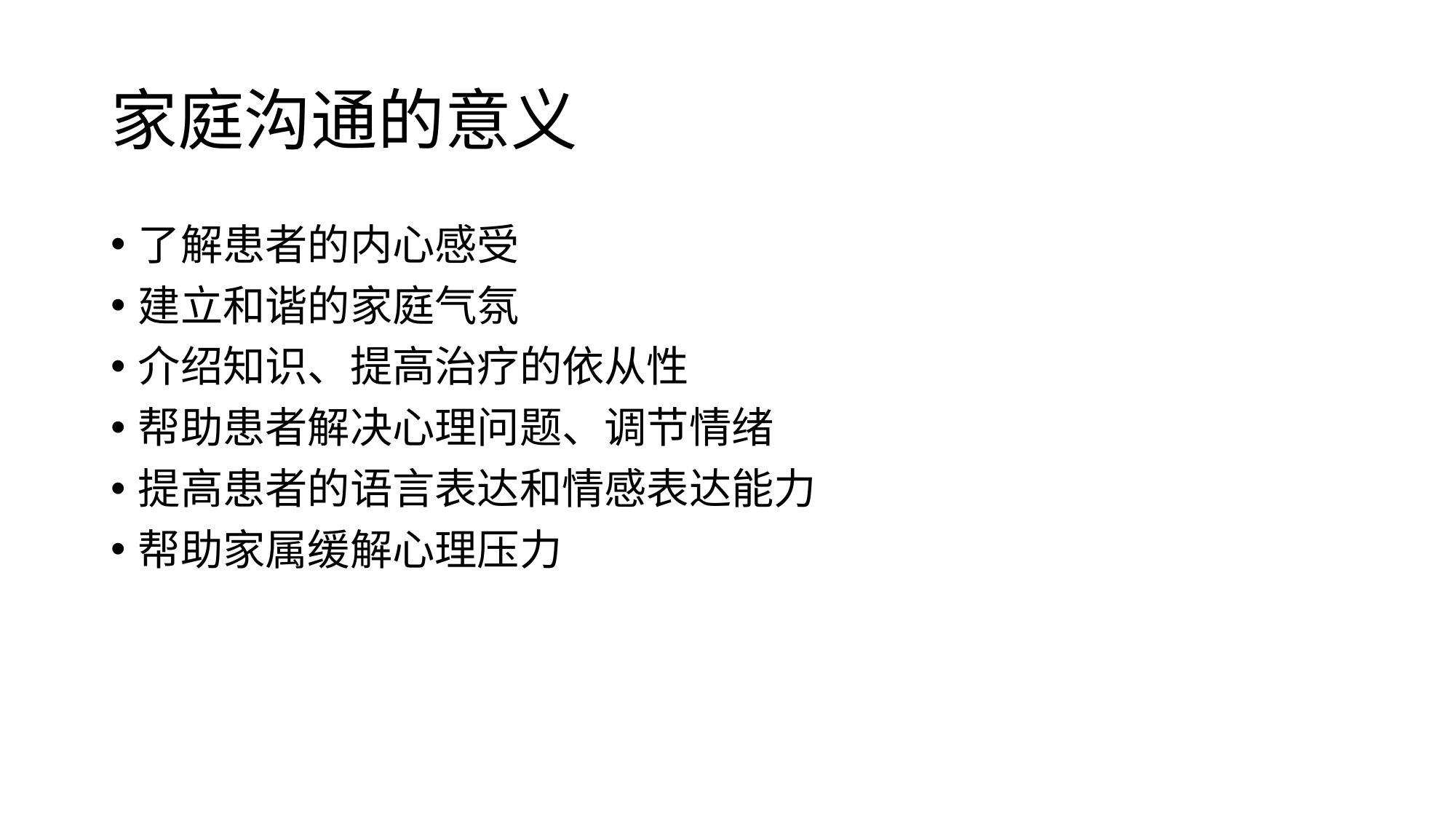

# 家庭沟通的意义
了解患者的内心感受
建立和谐的家庭气氛
介绍知识、提高治疗的依从性
帮助患者解决心理问题、调节情绪
提高患者的语言表达和情感表达能力
帮助家属缓解心理压力
83